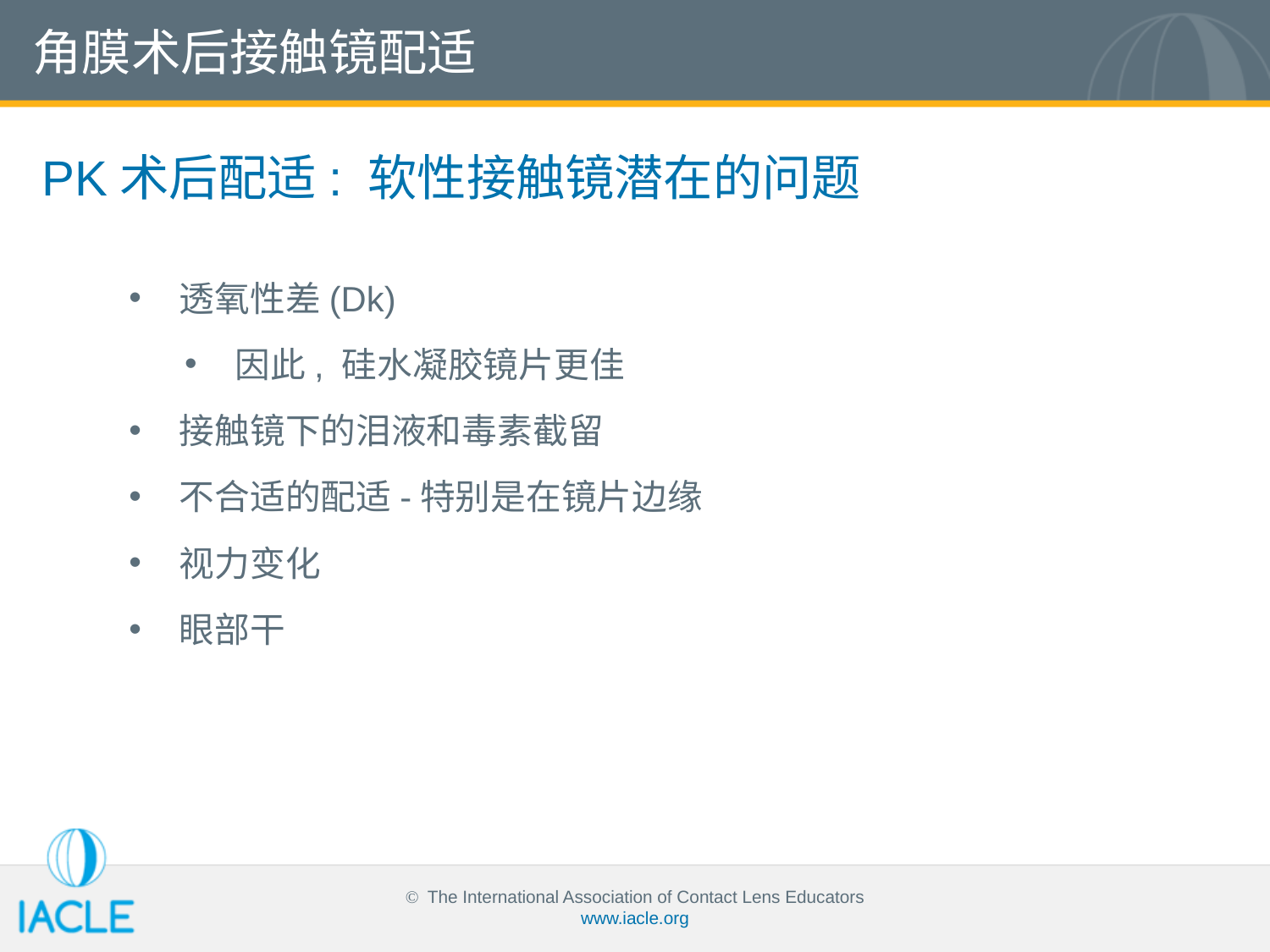

角膜术后接触镜配适
PK术后配适: 软性接触镜潜在的问题
透氧性差(Dk)
因此, 硅水凝胶镜片更佳
接触镜下的泪液和毒素截留
不合适的配适-特别是在镜片边缘
视力变化
眼部干